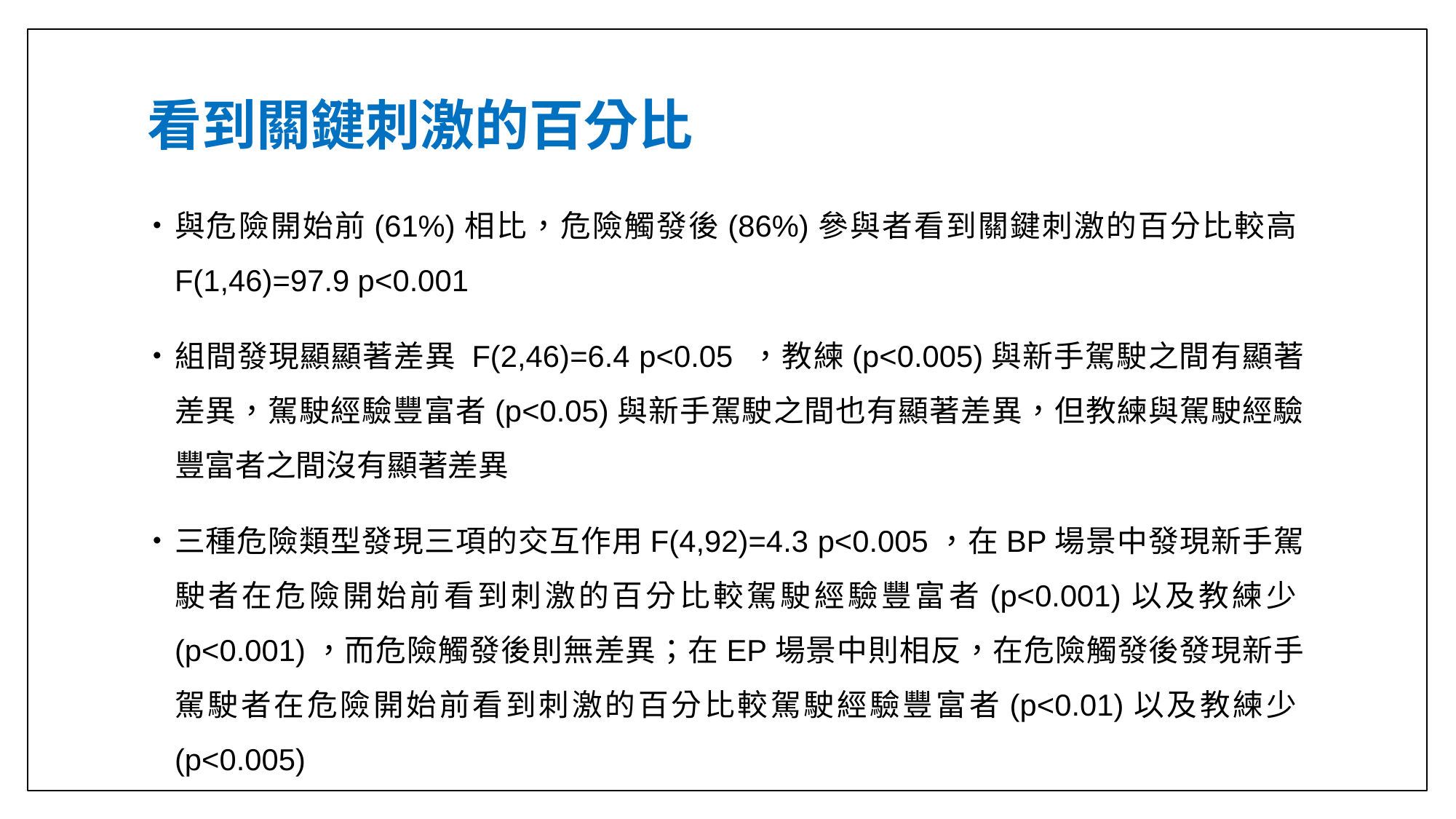

# 看到關鍵刺激的百分比
與危險開始前(61%)相比，危險觸發後(86%)參與者看到關鍵刺激的百分比較高F(1,46)=97.9 p<0.001
組間發現顯顯著差異 F(2,46)=6.4 p<0.05 ，教練(p<0.005)與新手駕駛之間有顯著差異，駕駛經驗豐富者(p<0.05)與新手駕駛之間也有顯著差異，但教練與駕駛經驗豐富者之間沒有顯著差異
三種危險類型發現三項的交互作用F(4,92)=4.3 p<0.005，在BP場景中發現新手駕駛者在危險開始前看到刺激的百分比較駕駛經驗豐富者(p<0.001)以及教練少(p<0.001)，而危險觸發後則無差異；在EP場景中則相反，在危險觸發後發現新手駕駛者在危險開始前看到刺激的百分比較駕駛經驗豐富者(p<0.01)以及教練少(p<0.005)